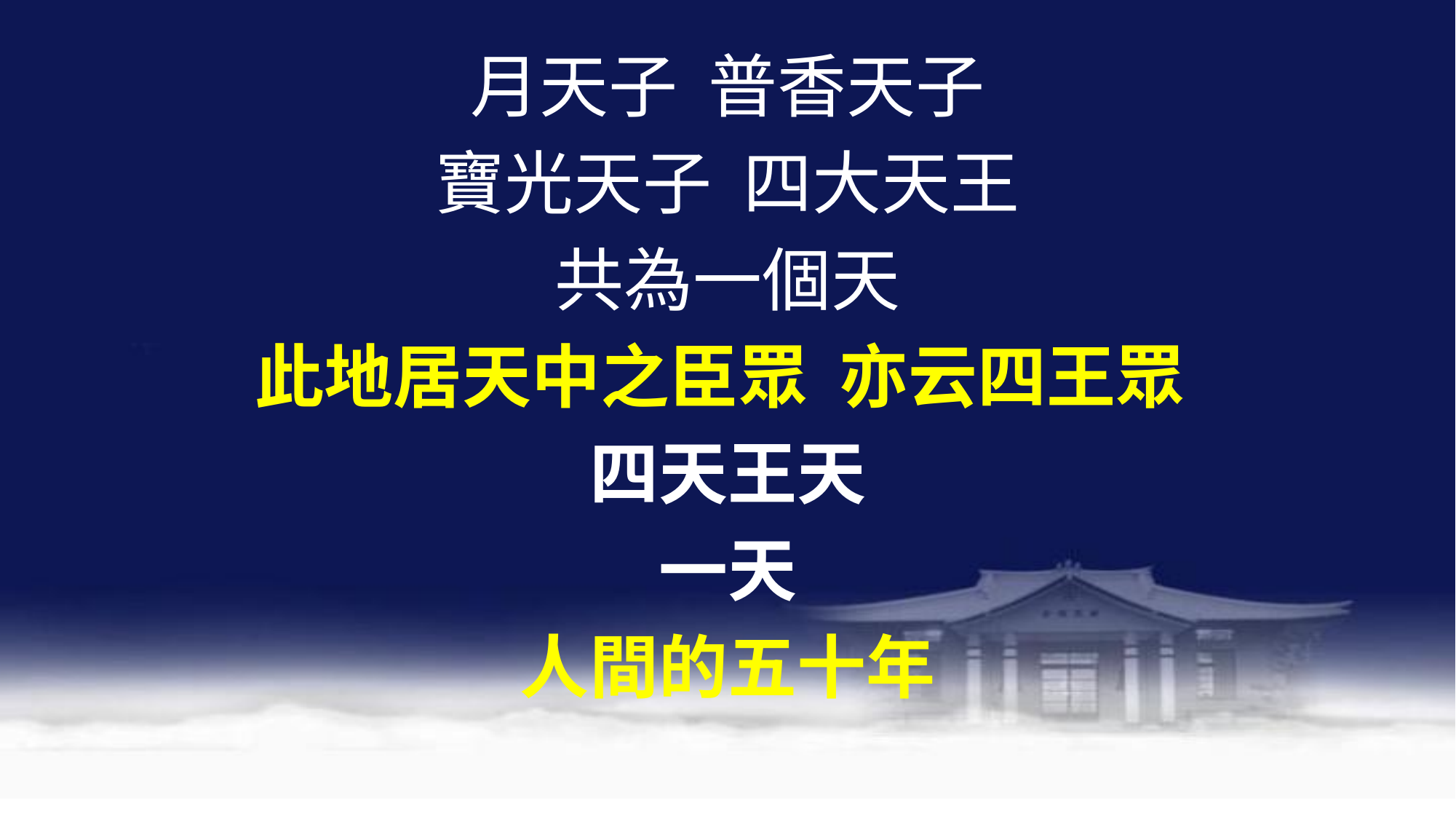

月天子  普香天子
寶光天子  四大天王
共為一個天
此地居天中之臣眾  亦云四王眾
四天王天
一天
人間的五十年